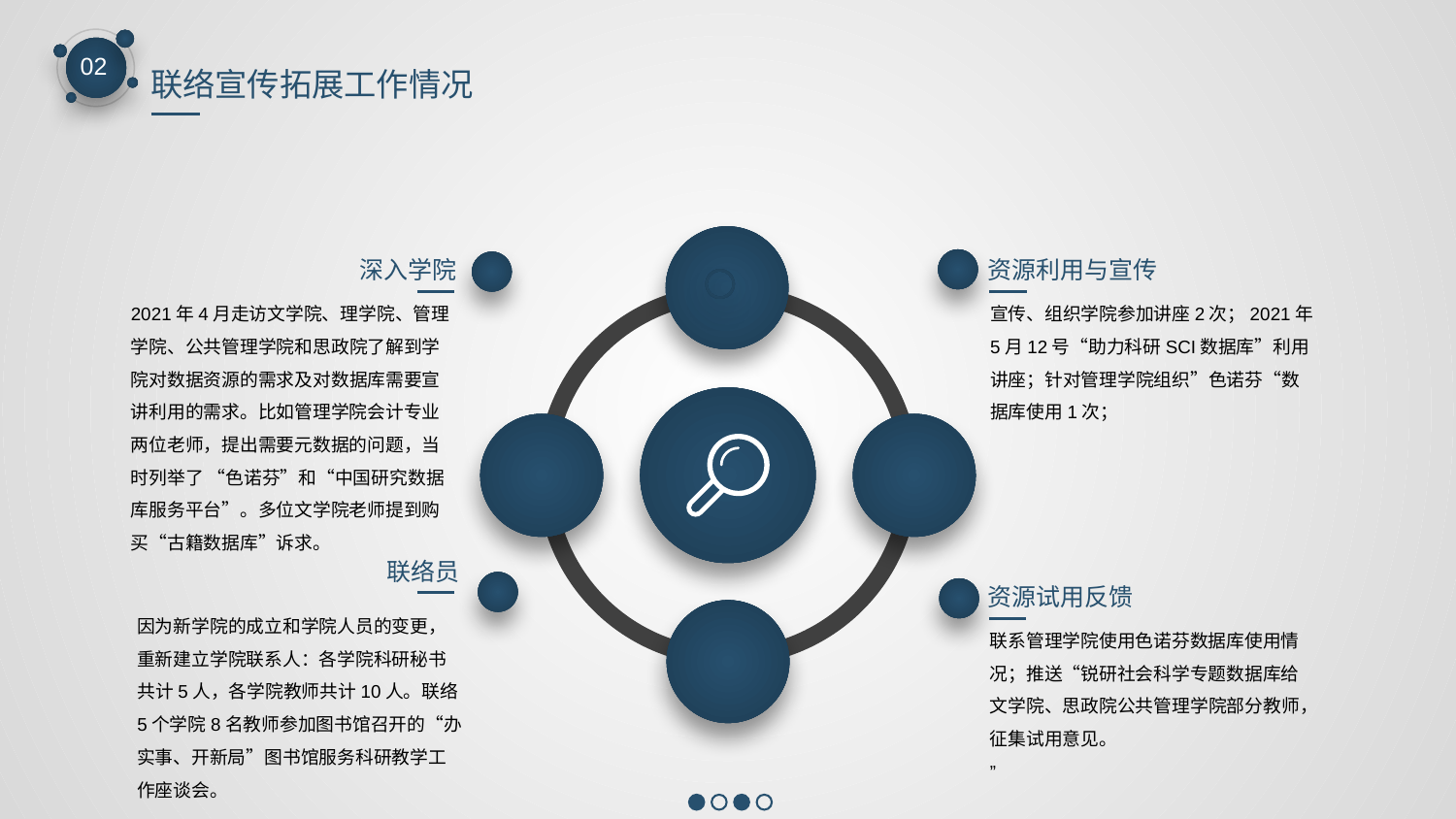

02
联络宣传拓展工作情况

                           深入学院
资源利用与宣传

2021年4月走访文学院、理学院、管理学院、公共管理学院和思政院了解到学院对数据资源的需求及对数据库需要宣讲利用的需求。比如管理学院会计专业两位老师，提出需要元数据的问题，当时列举了 “色诺芬”和“中国研究数据库服务平台”。多位文学院老师提到购买“古籍数据库”诉求。

宣传、组织学院参加讲座2次；2021年5月12号“助力科研SCI数据库”利用讲座；针对管理学院组织”色诺芬“数据库使用1次；

联络员

资源试用反馈

因为新学院的成立和学院人员的变更，重新建立学院联系人：各学院科研秘书共计5人，各学院教师共计10人。联络5个学院8名教师参加图书馆召开的“办实事、开新局”图书馆服务科研教学工作座谈会。

联系管理学院使用色诺芬数据库使用情况；推送“锐研社会科学专题数据库给文学院、思政院公共管理学院部分教师，征集试用意见。
”